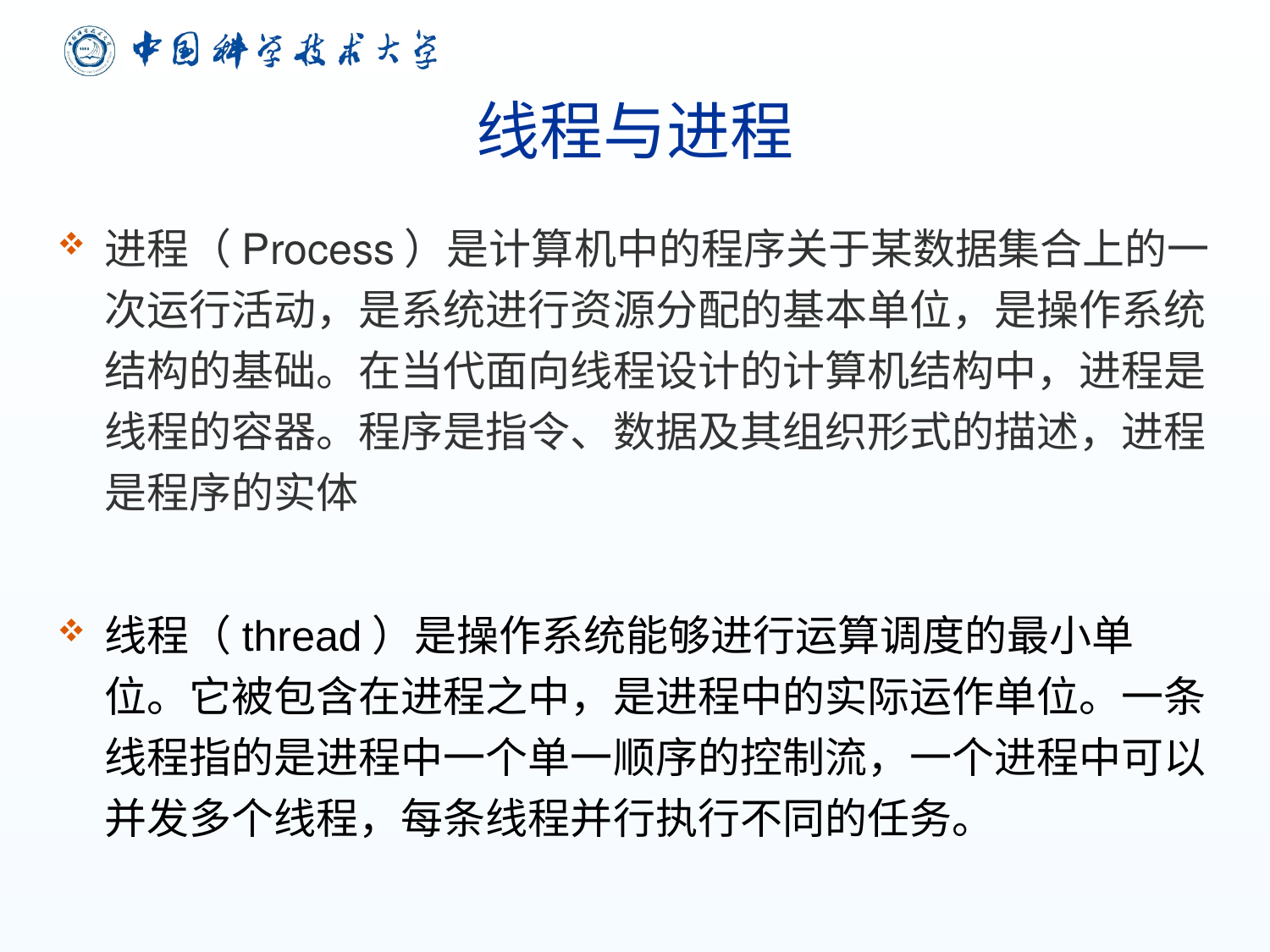

线程与进程

进程（Process）是计算机中的程序关于某数据集合上的一次运行活动，是系统进行资源分配的基本单位，是操作系统结构的基础。在当代面向线程设计的计算机结构中，进程是线程的容器。程序是指令、数据及其组织形式的描述，进程是程序的实体

线程（thread）是操作系统能够进行运算调度的最小单位。它被包含在进程之中，是进程中的实际运作单位。一条线程指的是进程中一个单一顺序的控制流，一个进程中可以并发多个线程，每条线程并行执行不同的任务。